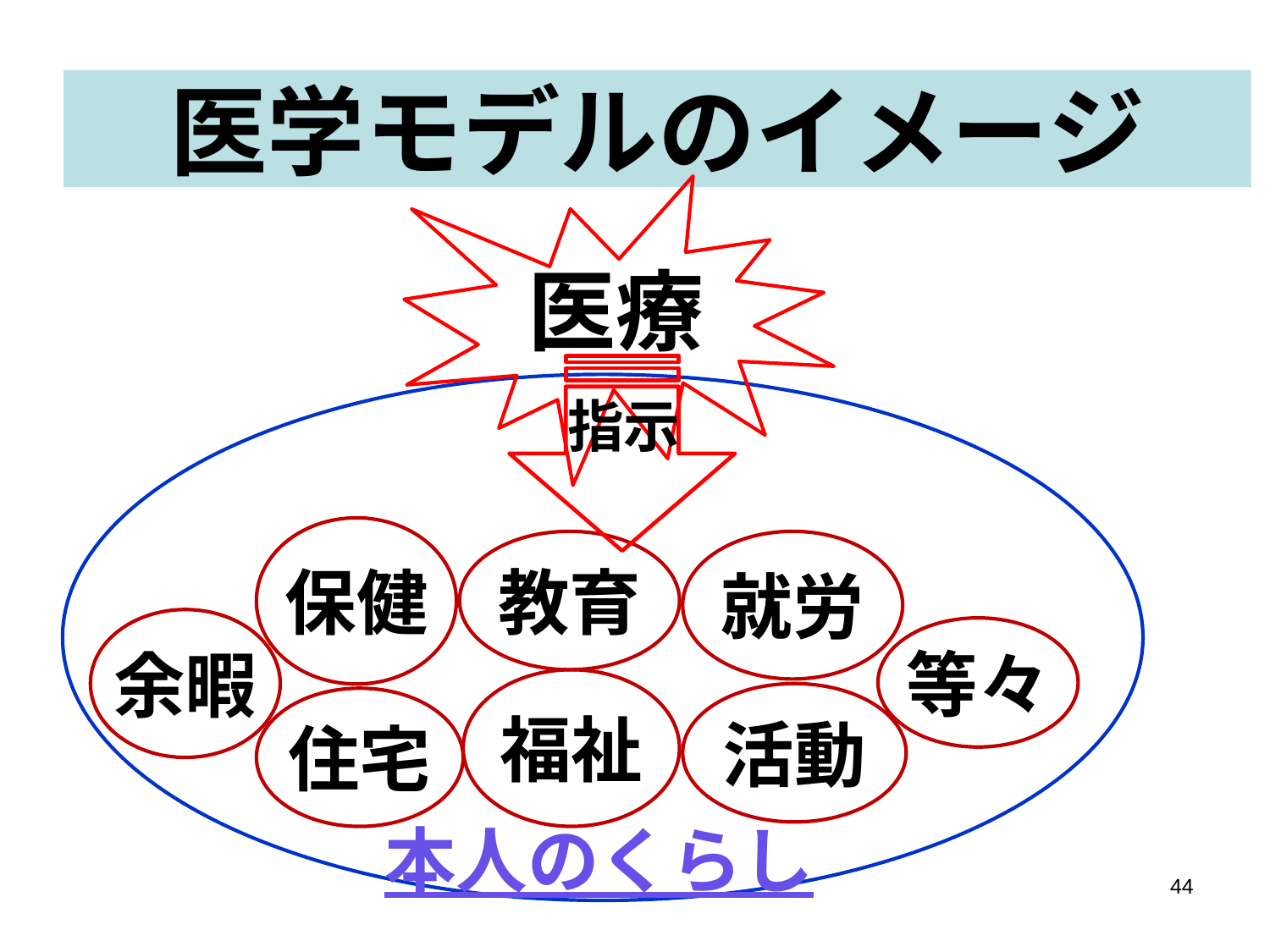

# 医学モデルのイメージ

医療

指示
保健
教育
就労
余暇
等々
福祉
活動
住宅
本人のくらし
44